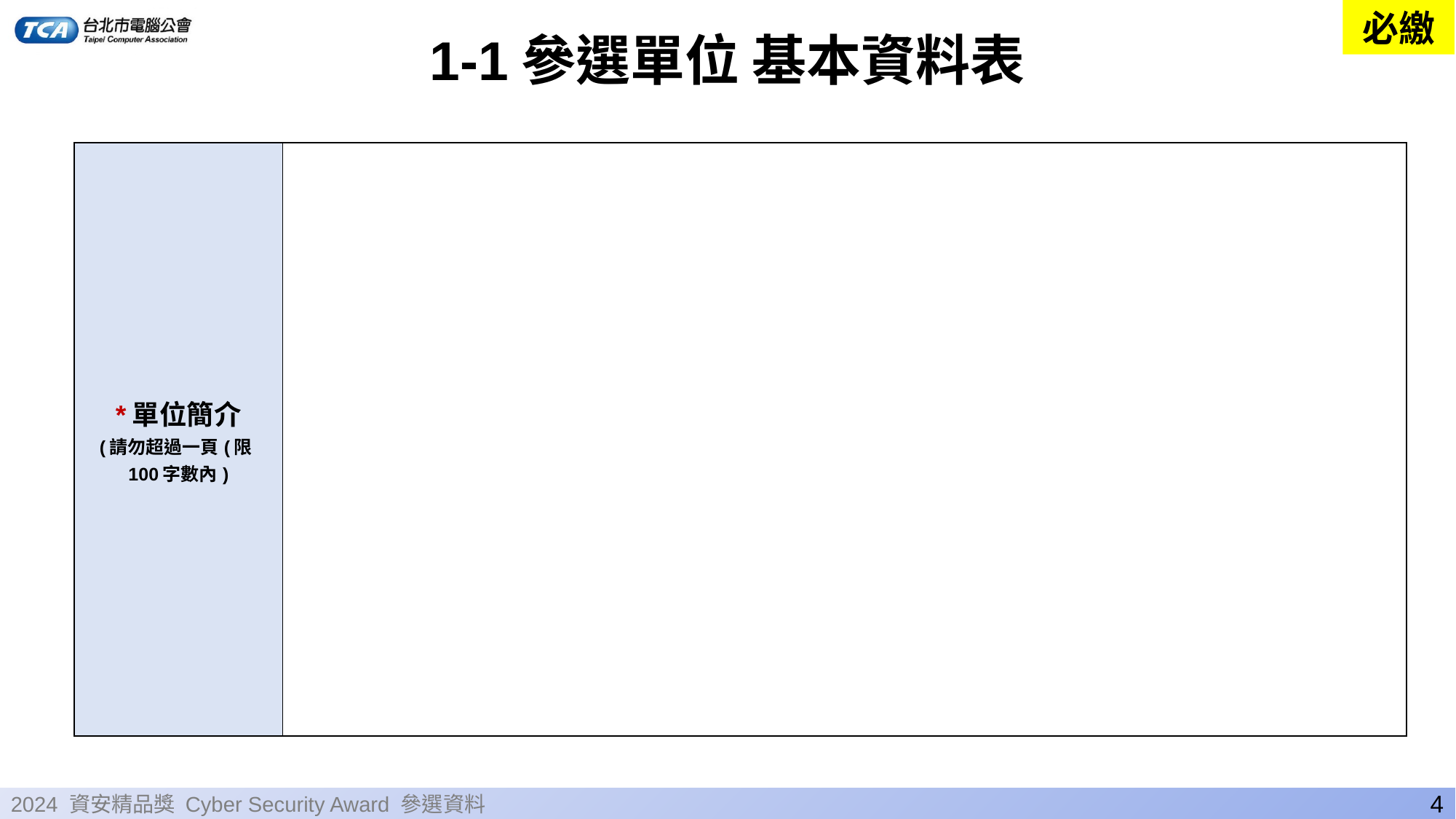

必繳
1-1參選單位 基本資料表
| \*單位簡介 (請勿超過一頁(限100字數內) |  |
| --- | --- |
4